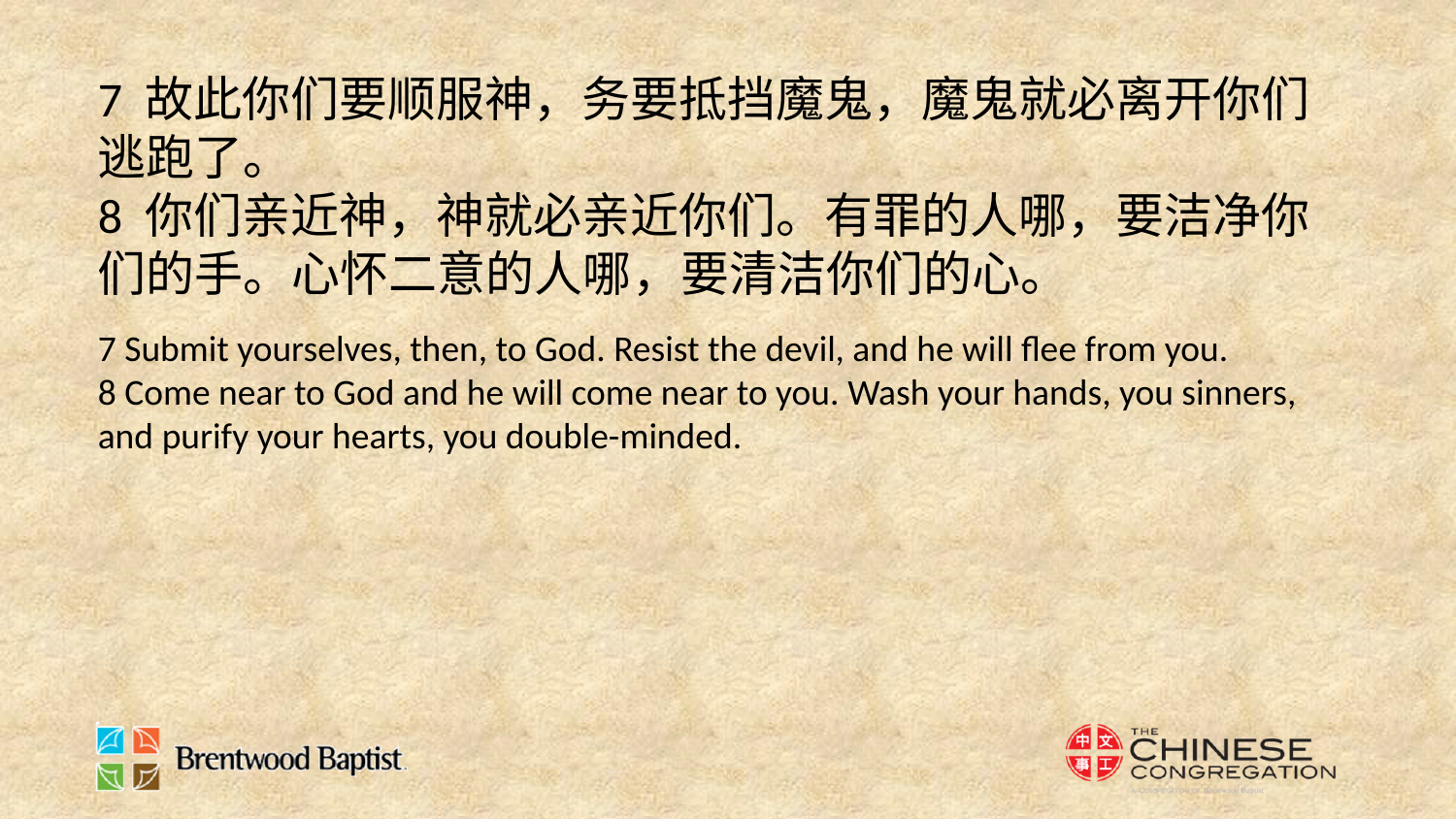

7 故此你们要顺服神，务要抵挡魔鬼，魔鬼就必离开你们逃跑了。
8 你们亲近神，神就必亲近你们。有罪的人哪，要洁净你们的手。心怀二意的人哪，要清洁你们的心。

7 Submit yourselves, then, to God. Resist the devil, and he will flee from you.
8 Come near to God and he will come near to you. Wash your hands, you sinners, and purify your hearts, you double-minded.